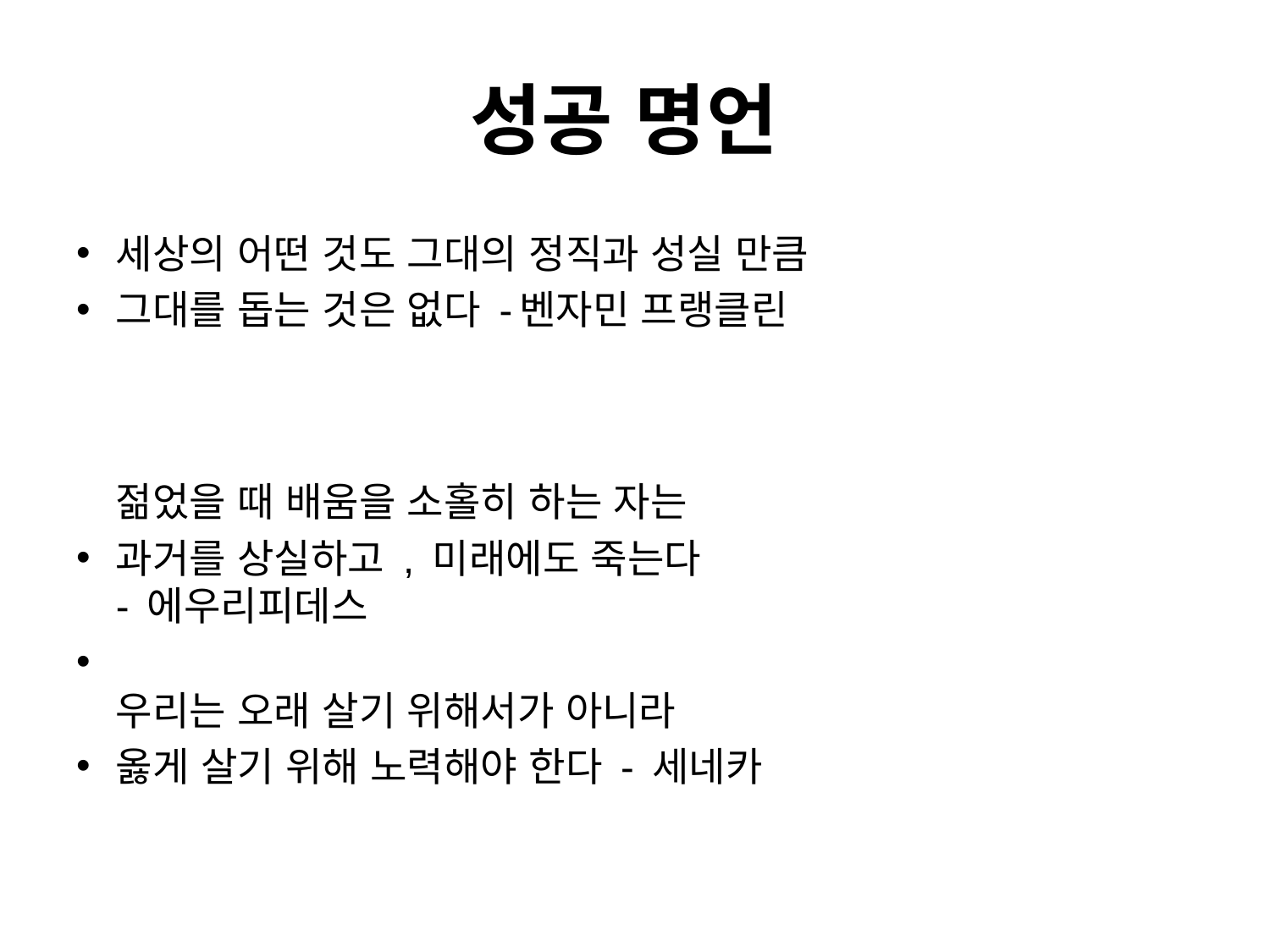

# 성공 명언
세상의 어떤 것도 그대의 정직과 성실 만큼
그대를 돕는 것은 없다 -벤자민 프랭클린
젊었을 때 배움을 소홀히 하는 자는
과거를 상실하고 , 미래에도 죽는다
- 에우리피데스
우리는 오래 살기 위해서가 아니라
옳게 살기 위해 노력해야 한다 - 세네카